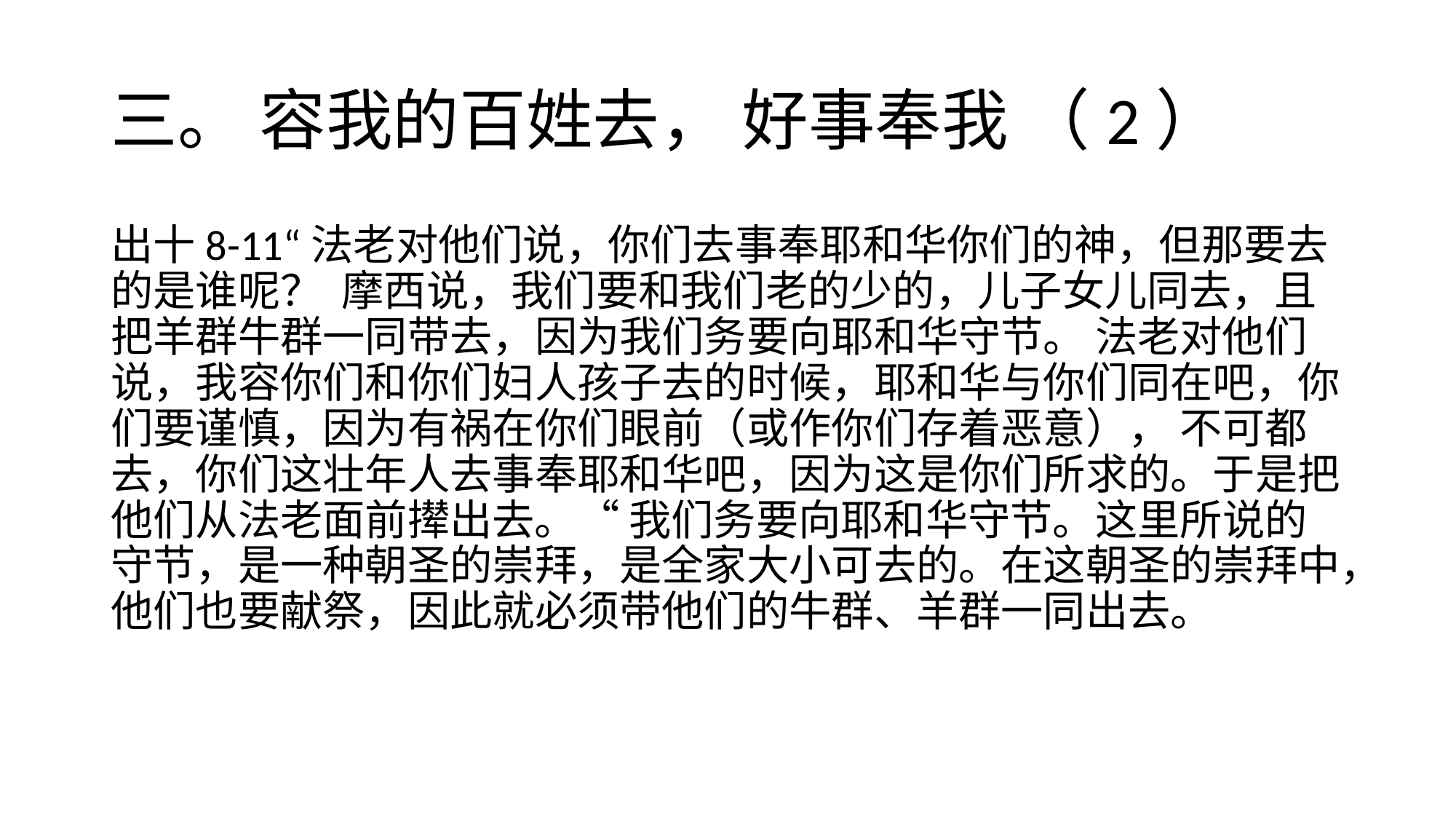

# 三。 容我的百姓去， 好事奉我 （2）
出十8-11“法老对他们说，你们去事奉耶和华你们的神，但那要去的是谁呢？  摩西说，我们要和我们老的少的，儿子女儿同去，且把羊群牛群一同带去，因为我们务要向耶和华守节。 法老对他们说，我容你们和你们妇人孩子去的时候，耶和华与你们同在吧，你们要谨慎，因为有祸在你们眼前（或作你们存着恶意）， 不可都去，你们这壮年人去事奉耶和华吧，因为这是你们所求的。于是把他们从法老面前撵出去。“ 我们务要向耶和华守节。这里所说的守节，是一种朝圣的崇拜，是全家大小可去的。在这朝圣的崇拜中，他们也要献祭，因此就必须带他们的牛群、羊群一同出去。